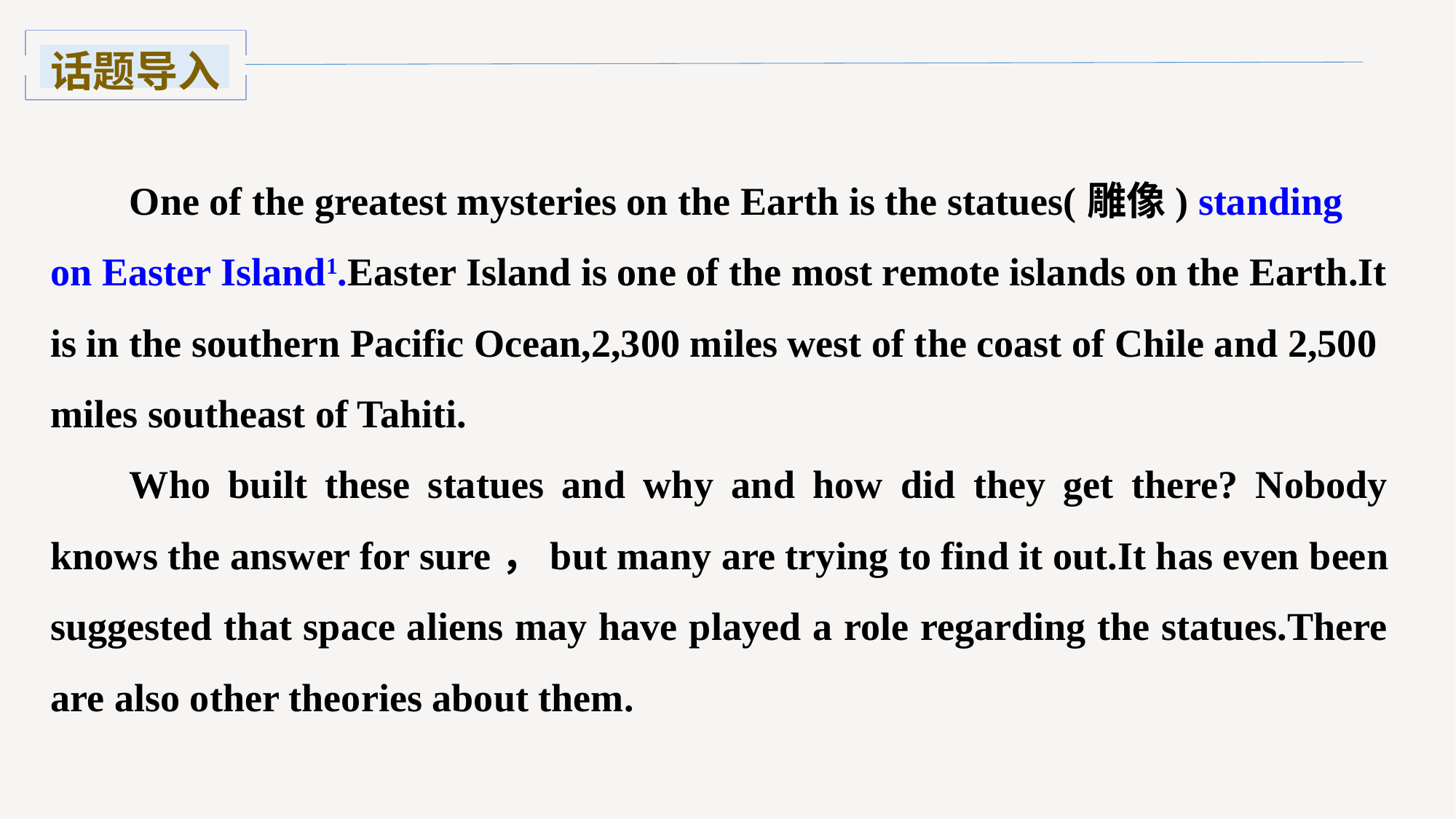

话题导入
One of the greatest mysteries on the Earth is the statues(雕像) standing on Easter Island1.Easter Island is one of the most remote islands on the Earth.It is in the southern Pacific Ocean,2,300 miles west of the coast of Chile and 2,500 miles southeast of Tahiti.
Who built these statues and why and how did they get there? Nobody knows the answer for sure，but many are trying to find it out.It has even been suggested that space aliens may have played a role regarding the statues.There are also other theories about them.